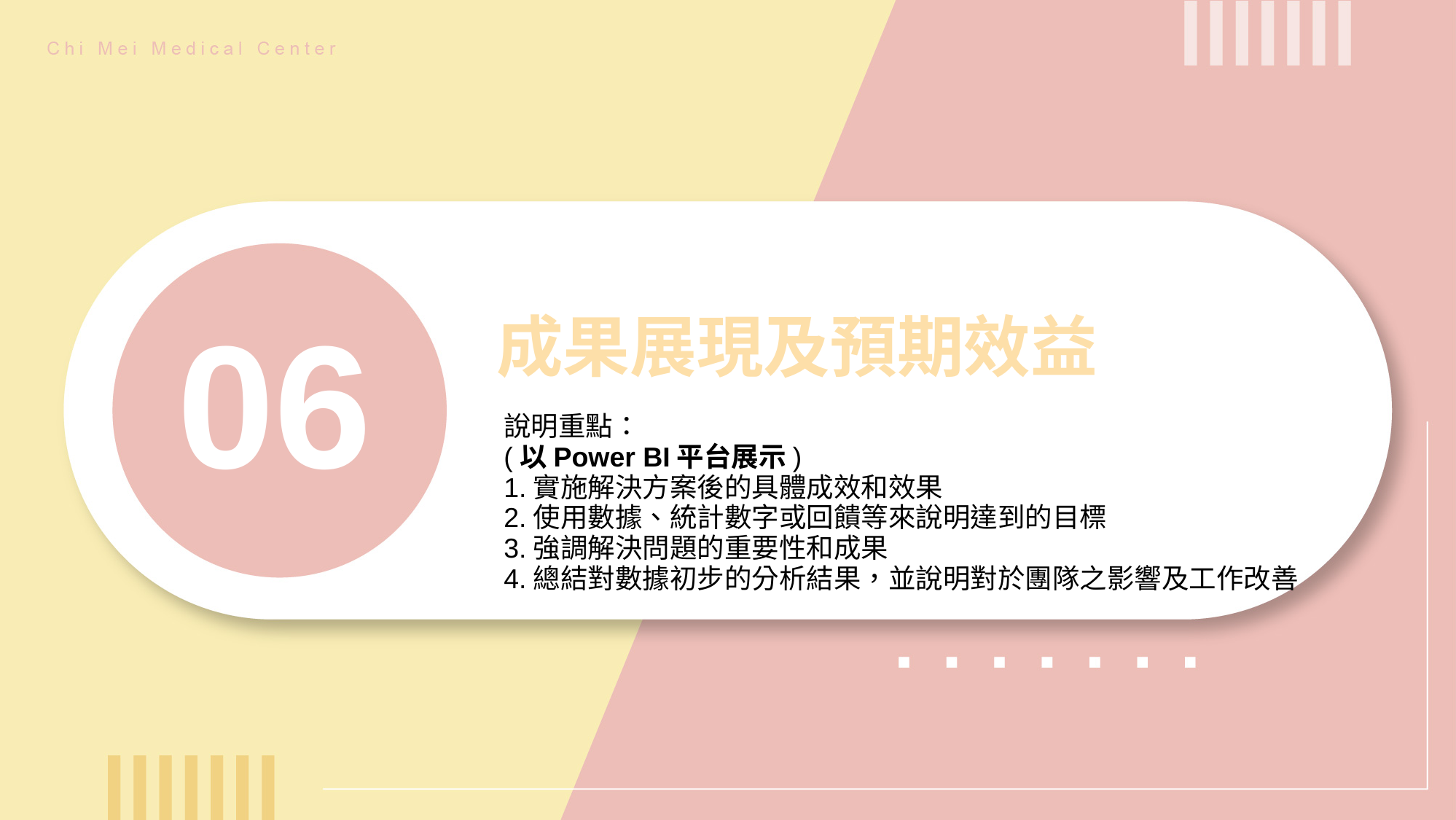

# 06
成果展現及預期效益
說明重點：
(以Power BI平台展示)
1.實施解決方案後的具體成效和效果
2.使用數據、統計數字或回饋等來說明達到的目標
3.強調解決問題的重要性和成果
4.總結對數據初步的分析結果，並說明對於團隊之影響及工作改善